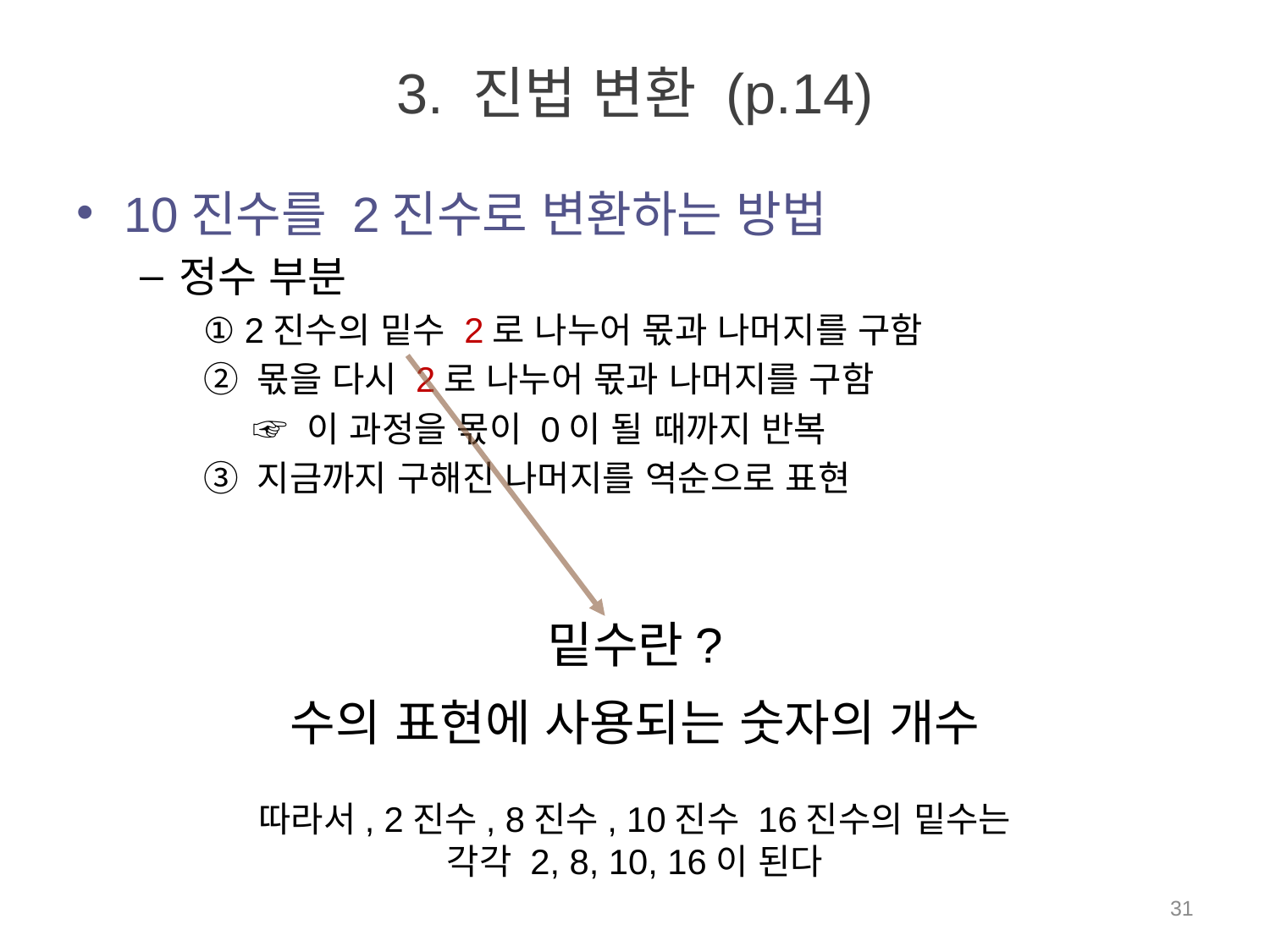

# 3. 진법 변환 (p.14)
10진수를 2진수로 변환하는 방법
정수 부분
① 2진수의 밑수 2로 나누어 몫과 나머지를 구함
② 몫을 다시 2로 나누어 몫과 나머지를 구함
     ☞ 이 과정을 몫이 0이 될 때까지 반복
③ 지금까지 구해진 나머지를 역순으로 표현
밑수란?
수의 표현에 사용되는 숫자의 개수
따라서, 2진수, 8진수, 10진수 16진수의 밑수는
각각 2, 8, 10, 16이 된다
31